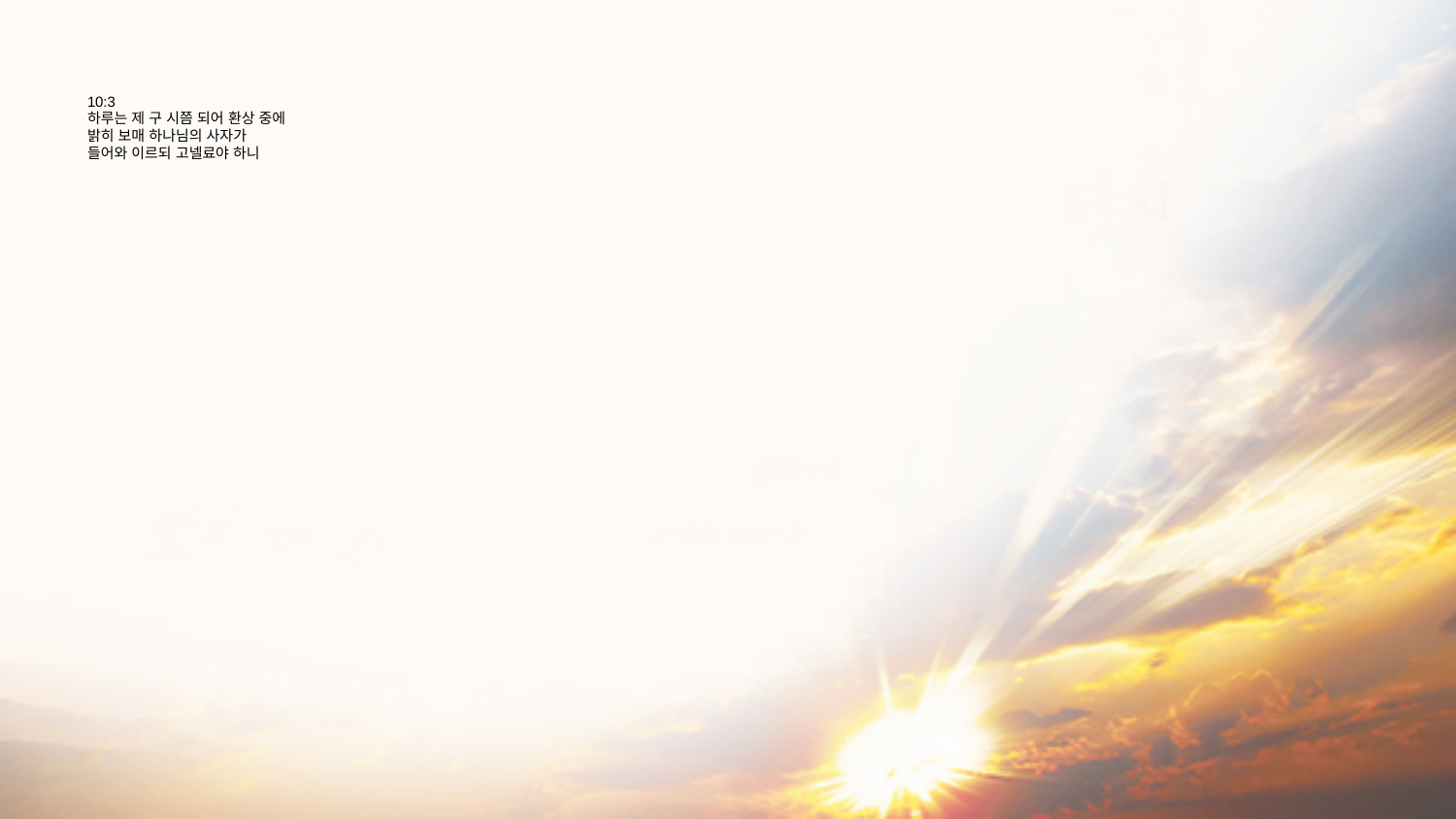

# 10:3 하루는 제 구 시쯤 되어 환상 중에 밝히 보매 하나님의 사자가 들어와 이르되 고넬료야 하니